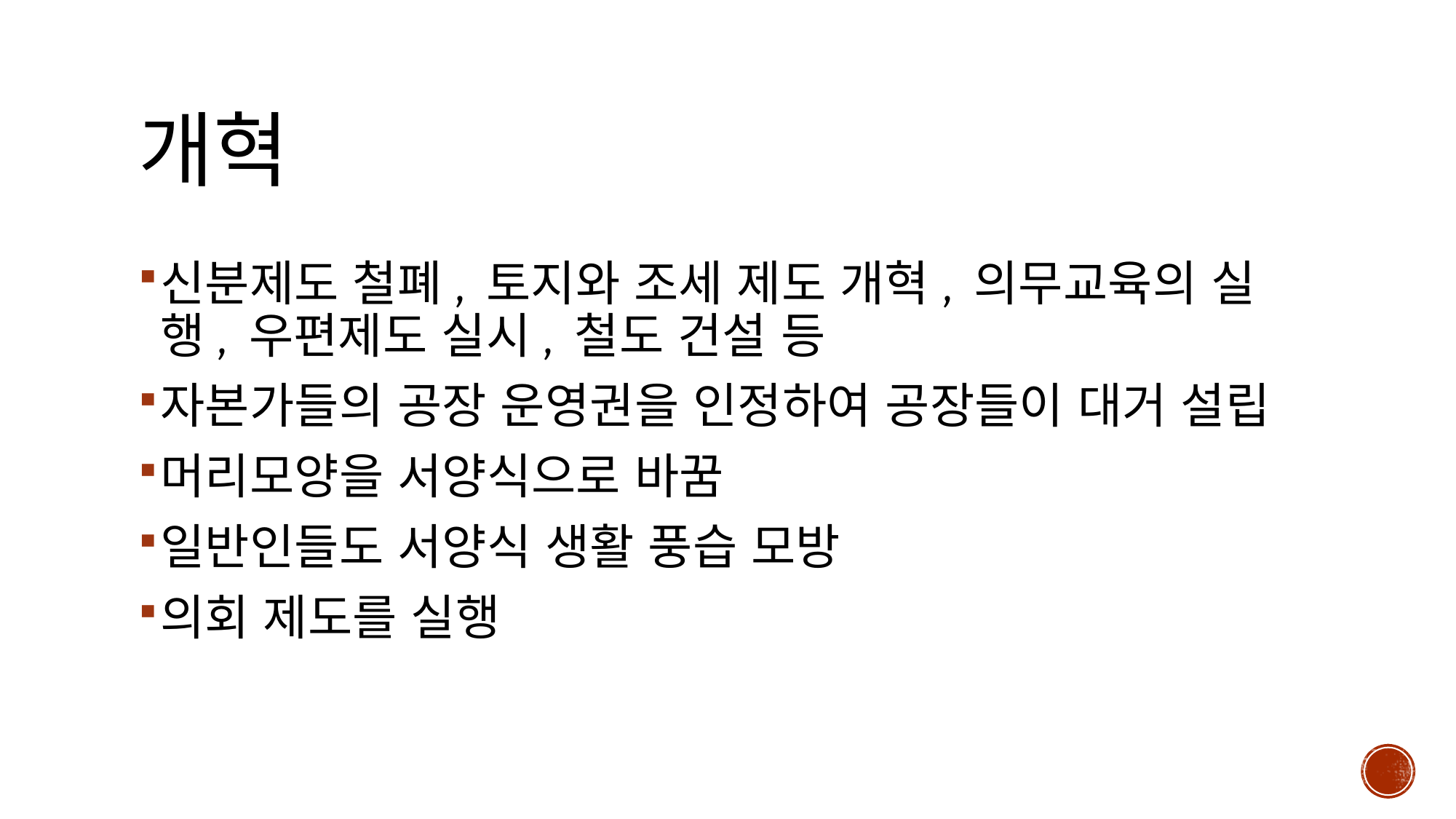

# 개혁
신분제도 철폐, 토지와 조세 제도 개혁, 의무교육의 실행, 우편제도 실시, 철도 건설 등
자본가들의 공장 운영권을 인정하여 공장들이 대거 설립
머리모양을 서양식으로 바꿈
일반인들도 서양식 생활 풍습 모방
의회 제도를 실행